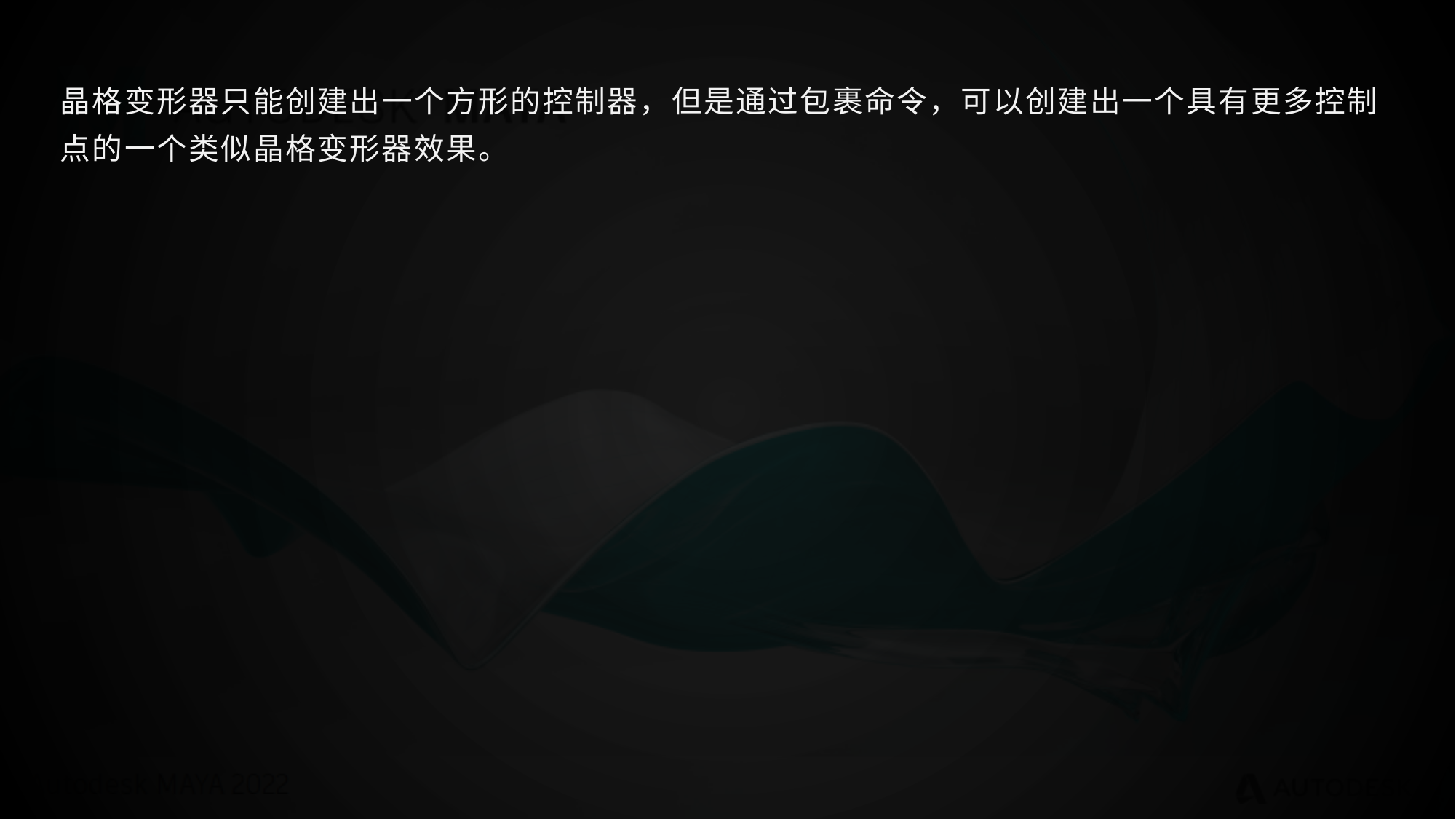

晶格变形器只能创建出一个方形的控制器，但是通过包裹命令，可以创建出一个具有更多控制点的一个类似晶格变形器效果。